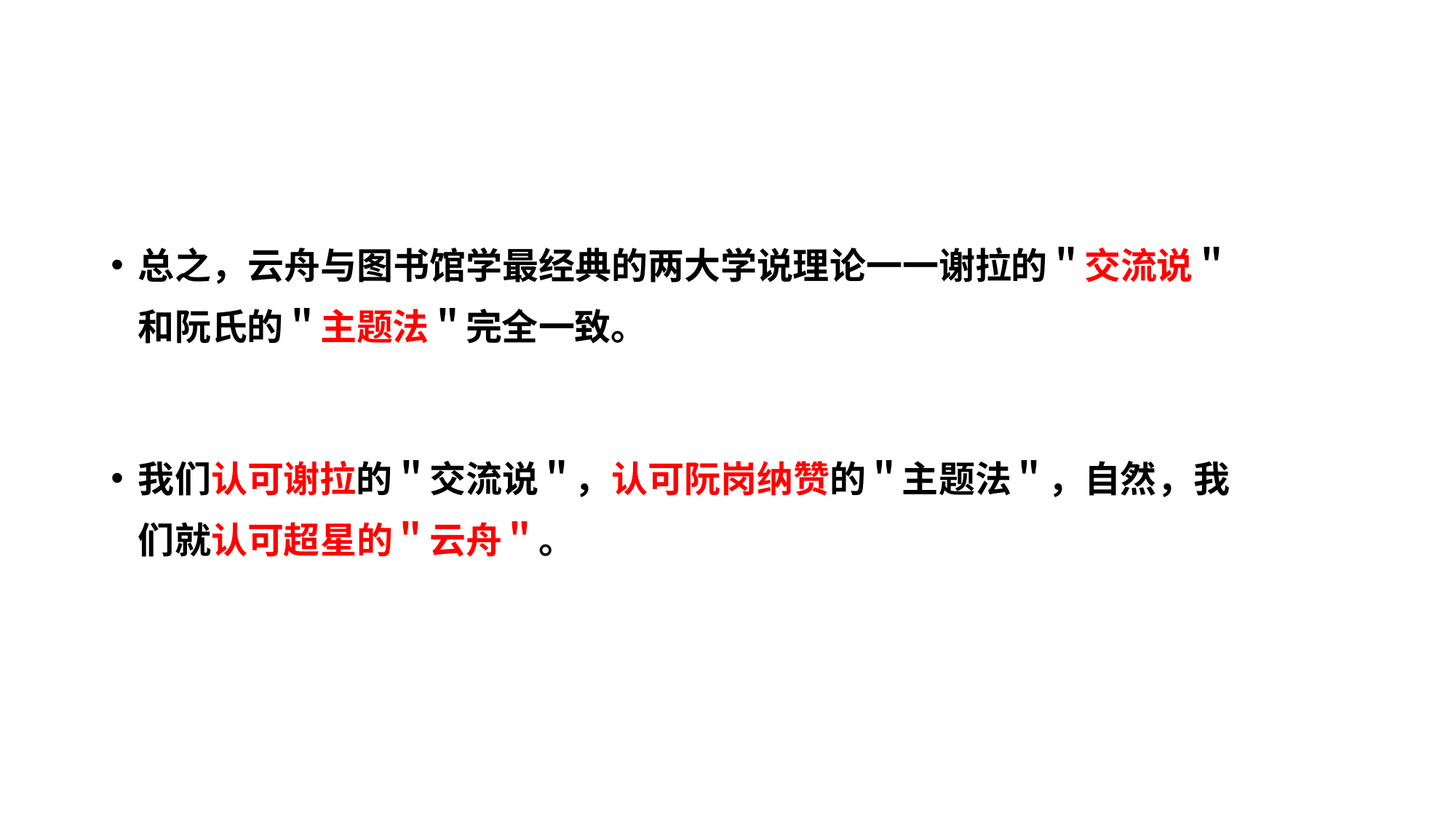

#
总之，云舟与图书馆学最经典的两大学说理论一一谢拉的＂交流说＂和阮氏的＂主题法＂完全一致。

我们认可谢拉的＂交流说＂，认可阮岗纳赞的＂主题法＂，自然，我们就认可超星的＂云舟＂。